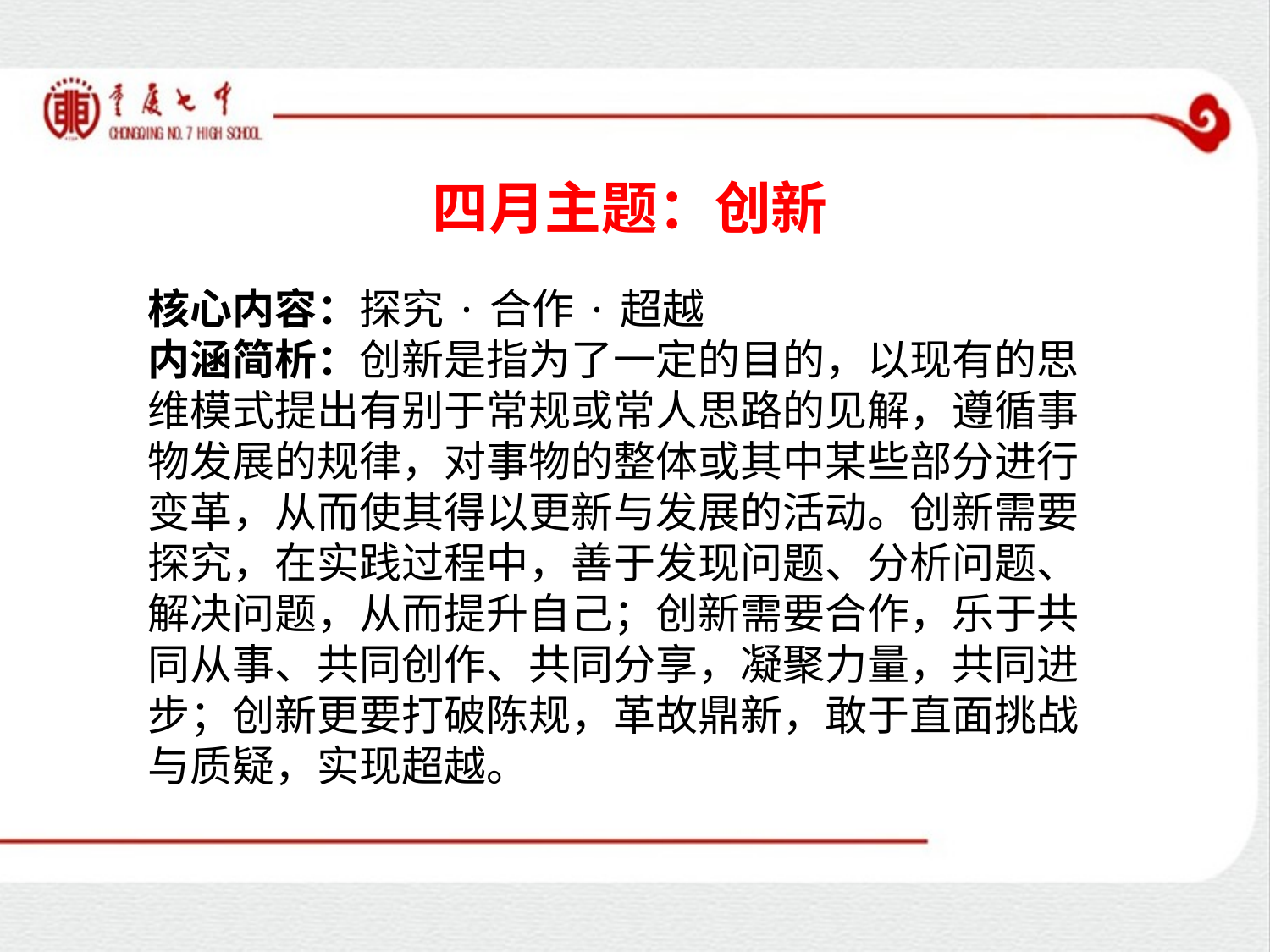

四月主题：创新

核心内容：探究·合作·超越
内涵简析：创新是指为了一定的目的，以现有的思维模式提出有别于常规或常人思路的见解，遵循事物发展的规律，对事物的整体或其中某些部分进行变革，从而使其得以更新与发展的活动。创新需要探究，在实践过程中，善于发现问题、分析问题、解决问题，从而提升自己；创新需要合作，乐于共同从事、共同创作、共同分享，凝聚力量，共同进步；创新更要打破陈规，革故鼎新，敢于直面挑战与质疑，实现超越。